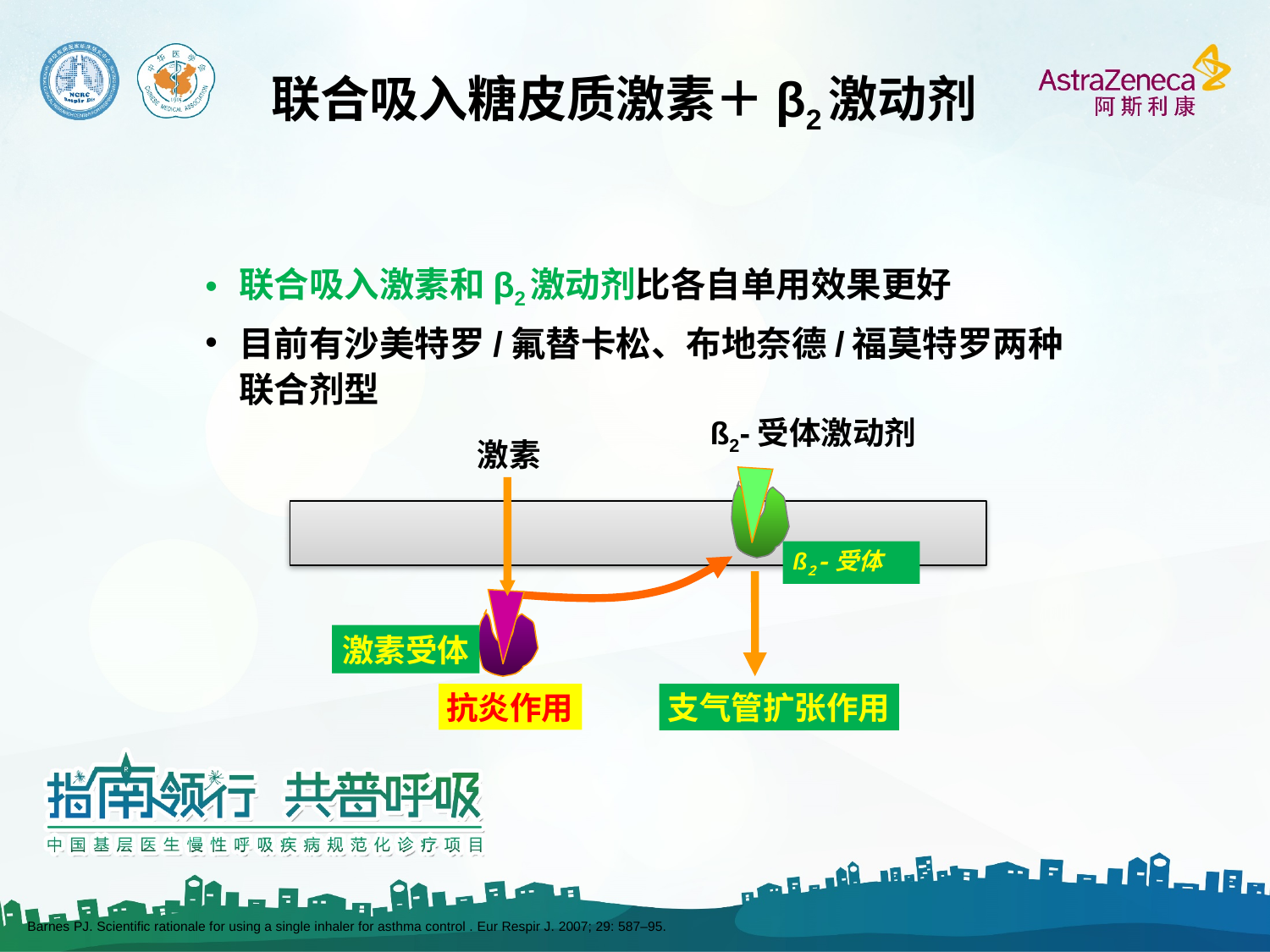

联合吸入糖皮质激素＋β2激动剂
联合吸入激素和β2激动剂比各自单用效果更好
目前有沙美特罗/氟替卡松、布地奈德/福莫特罗两种联合剂型
ß2-受体激动剂

支气管扩张作用
激素

ß2-受体

激素受体
抗炎作用

Barnes PJ. Scientific rationale for using a single inhaler for asthma control . Eur Respir J. 2007; 29: 587–95.